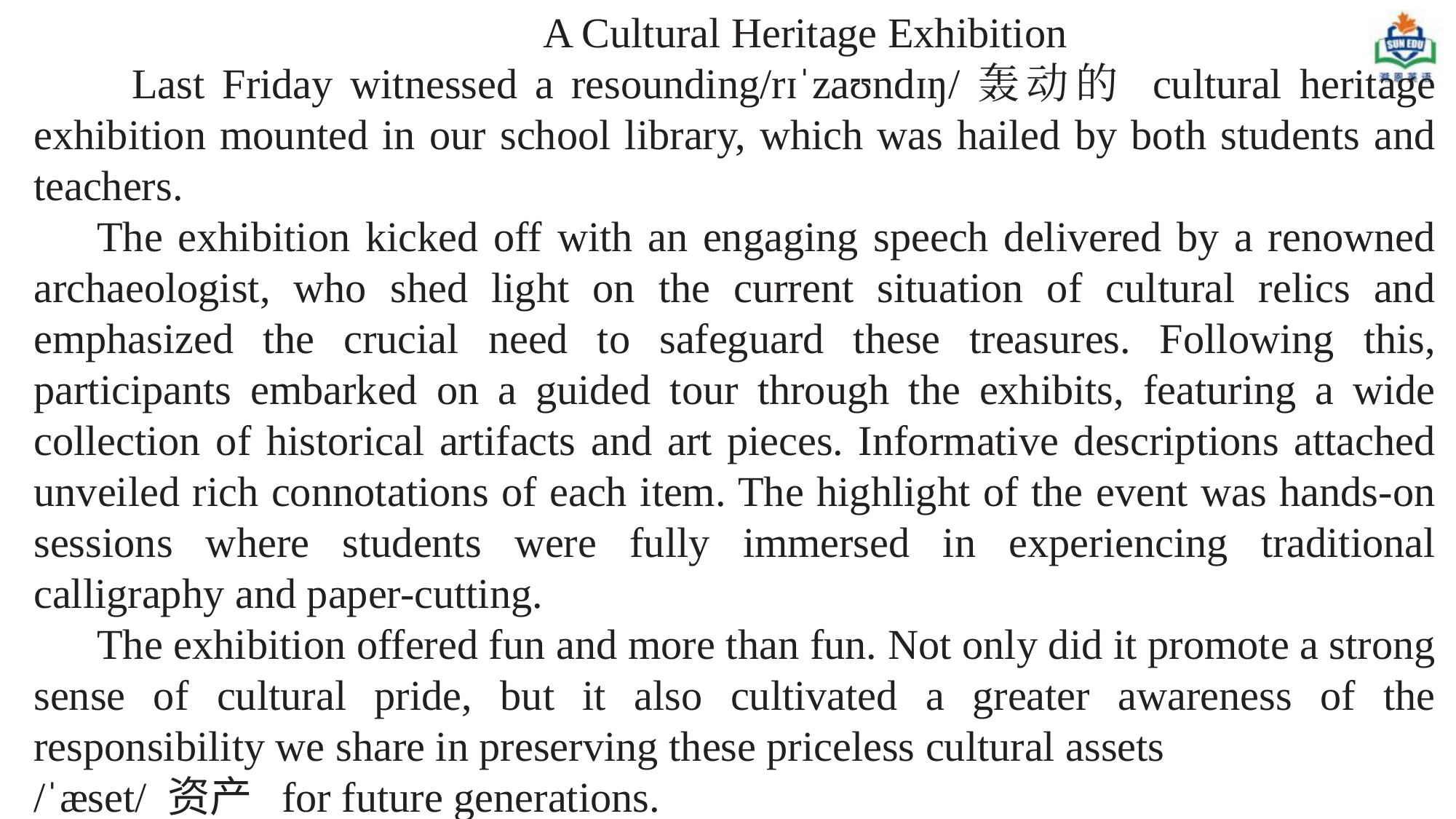

A Cultural Heritage Exhibition
        Last Friday witnessed a resounding/rɪˈzaʊndɪŋ/轰动的 cultural heritage exhibition mounted in our school library, which was hailed by both students and teachers.
      The exhibition kicked off with an engaging speech delivered by a renowned archaeologist, who shed light on the current situation of cultural relics and emphasized the crucial need to safeguard these treasures. Following this, participants embarked on a guided tour through the exhibits, featuring a wide collection of historical artifacts and art pieces. Informative descriptions attached unveiled rich connotations of each item. The highlight of the event was hands-on sessions where students were fully immersed in experiencing traditional calligraphy and paper-cutting.
      The exhibition offered fun and more than fun. Not only did it promote a strong sense of cultural pride, but it also cultivated a greater awareness of the responsibility we share in preserving these priceless cultural assets
/ˈæset/ 资产  for future generations.